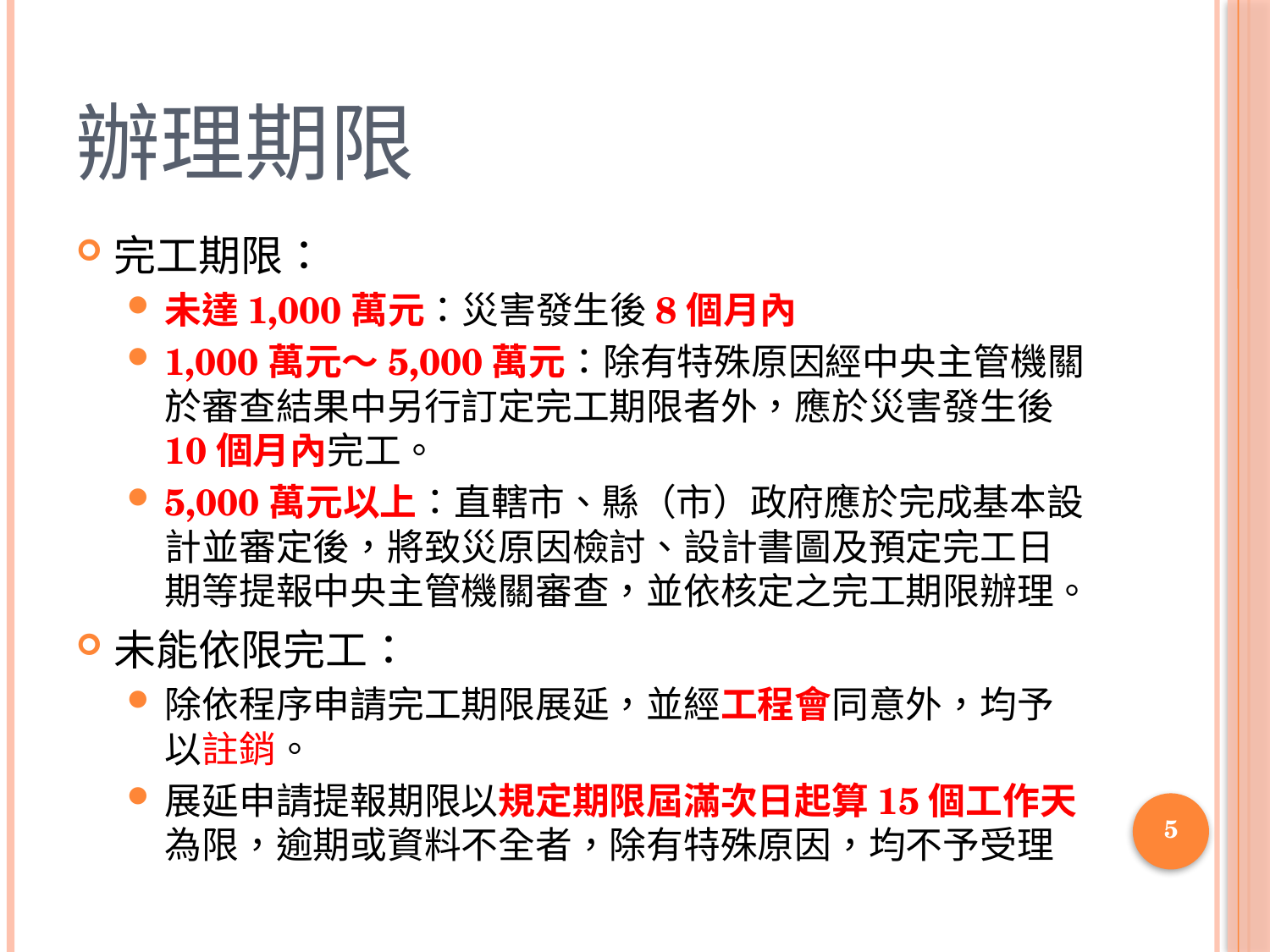

# 辦理期限
完工期限：
未達1,000萬元：災害發生後8個月內
1,000萬元～5,000萬元：除有特殊原因經中央主管機關於審查結果中另行訂定完工期限者外，應於災害發生後10個月內完工。
5,000萬元以上：直轄市、縣（市）政府應於完成基本設計並審定後，將致災原因檢討、設計書圖及預定完工日期等提報中央主管機關審查，並依核定之完工期限辦理。
未能依限完工：
除依程序申請完工期限展延，並經工程會同意外，均予以註銷。
展延申請提報期限以規定期限屆滿次日起算15個工作天為限，逾期或資料不全者，除有特殊原因，均不予受理
5